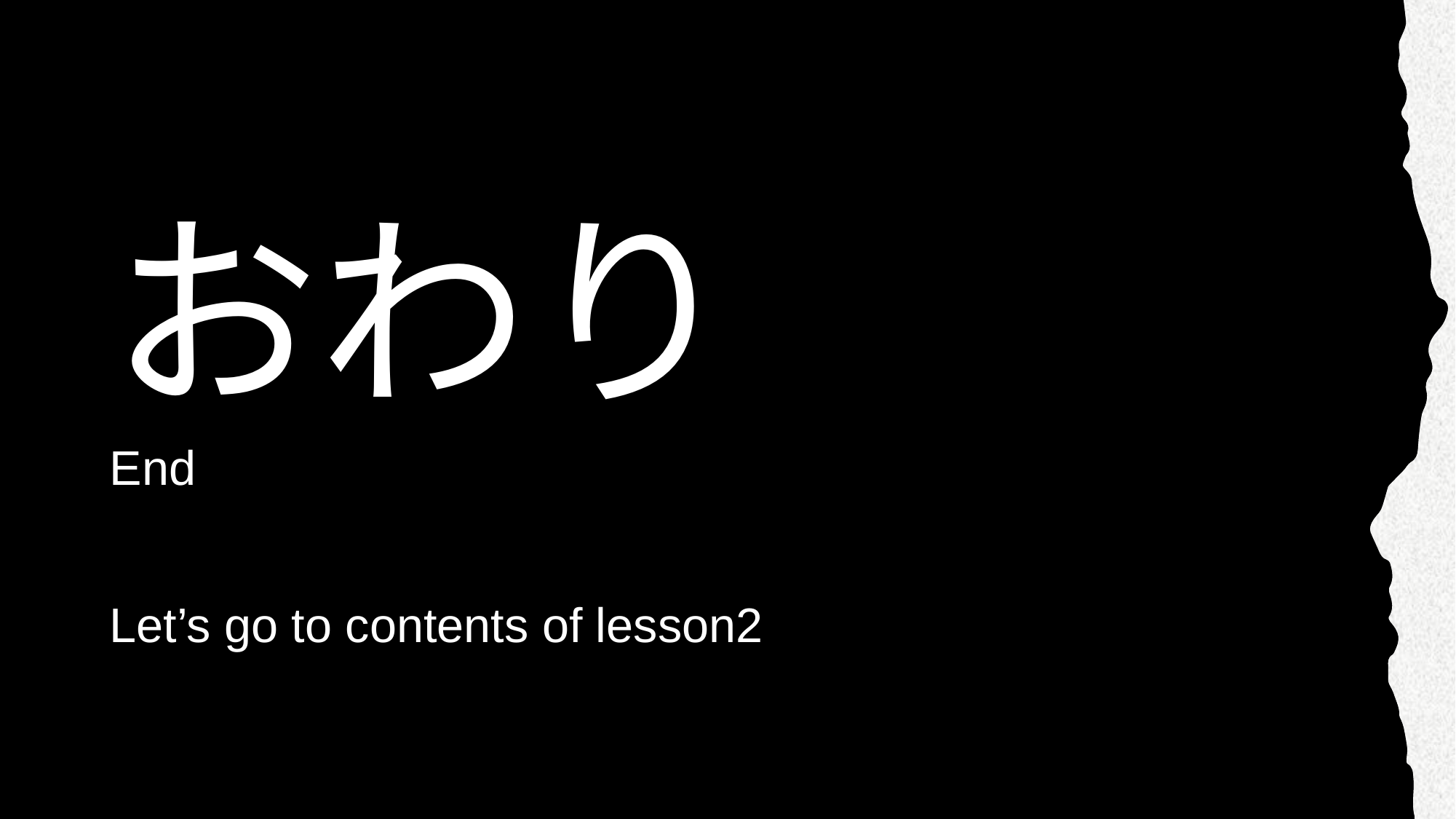

# おわり
End
Let’s go to contents of lesson2